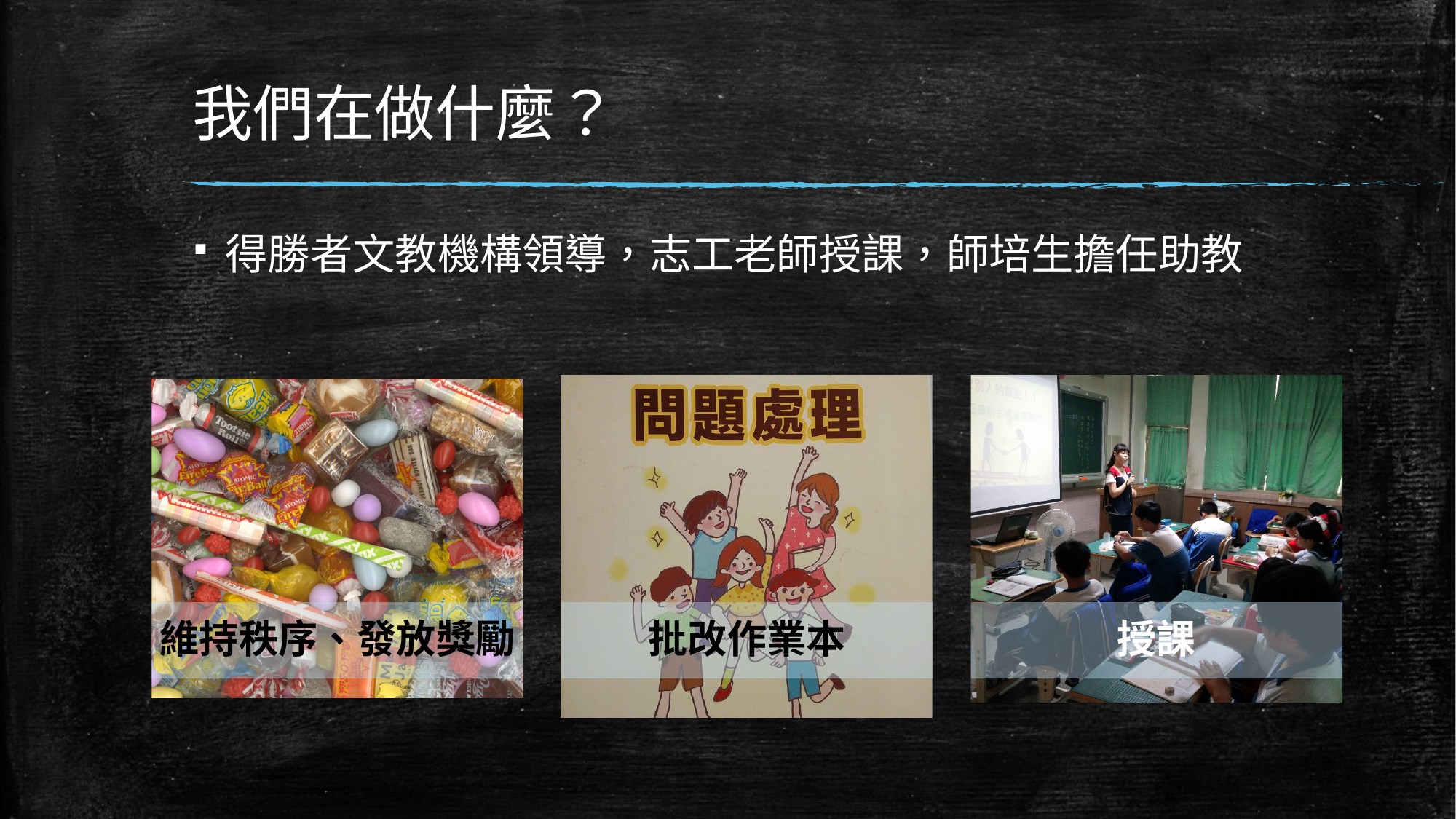

# 我們在做什麼？
得勝者文教機構領導，志工老師授課，師培生擔任助教

維持秩序、發放獎勵
批改作業本
授課